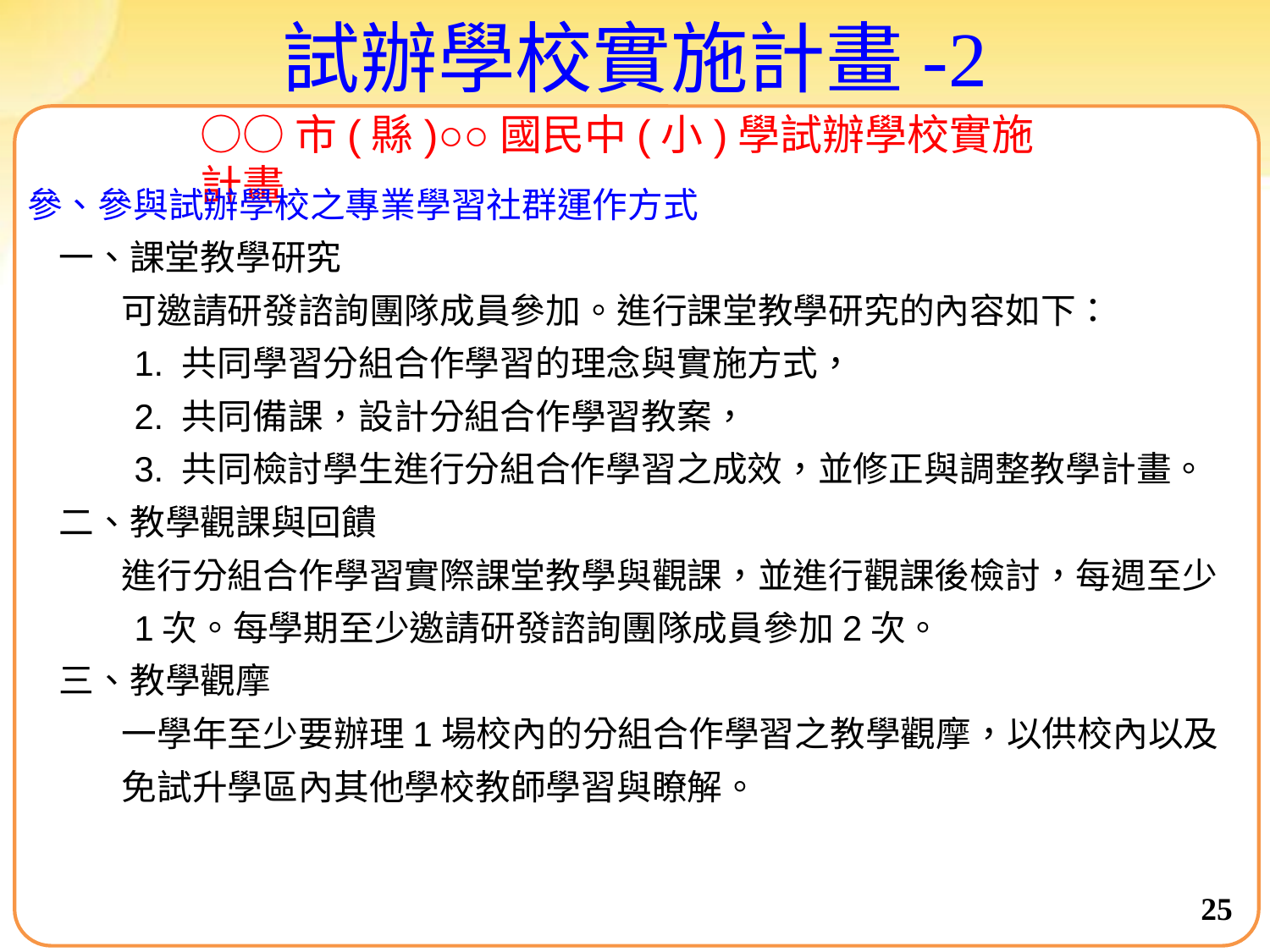

# 試辦學校實施計畫-2
○○市(縣)○○國民中(小)學試辦學校實施計畫

參、參與試辦學校之專業學習社群運作方式
   一、課堂教學研究
           可邀請研發諮詢團隊成員參加。進行課堂教學研究的內容如下：
           1. 共同學習分組合作學習的理念與實施方式，
           2. 共同備課，設計分組合作學習教案，
           3. 共同檢討學生進行分組合作學習之成效，並修正與調整教學計畫。
   二、教學觀課與回饋
           進行分組合作學習實際課堂教學與觀課，並進行觀課後檢討，每週至少
           1次。每學期至少邀請研發諮詢團隊成員參加2次。
   三、教學觀摩
           一學年至少要辦理1場校內的分組合作學習之教學觀摩，以供校內以及
           免試升學區內其他學校教師學習與瞭解。
25